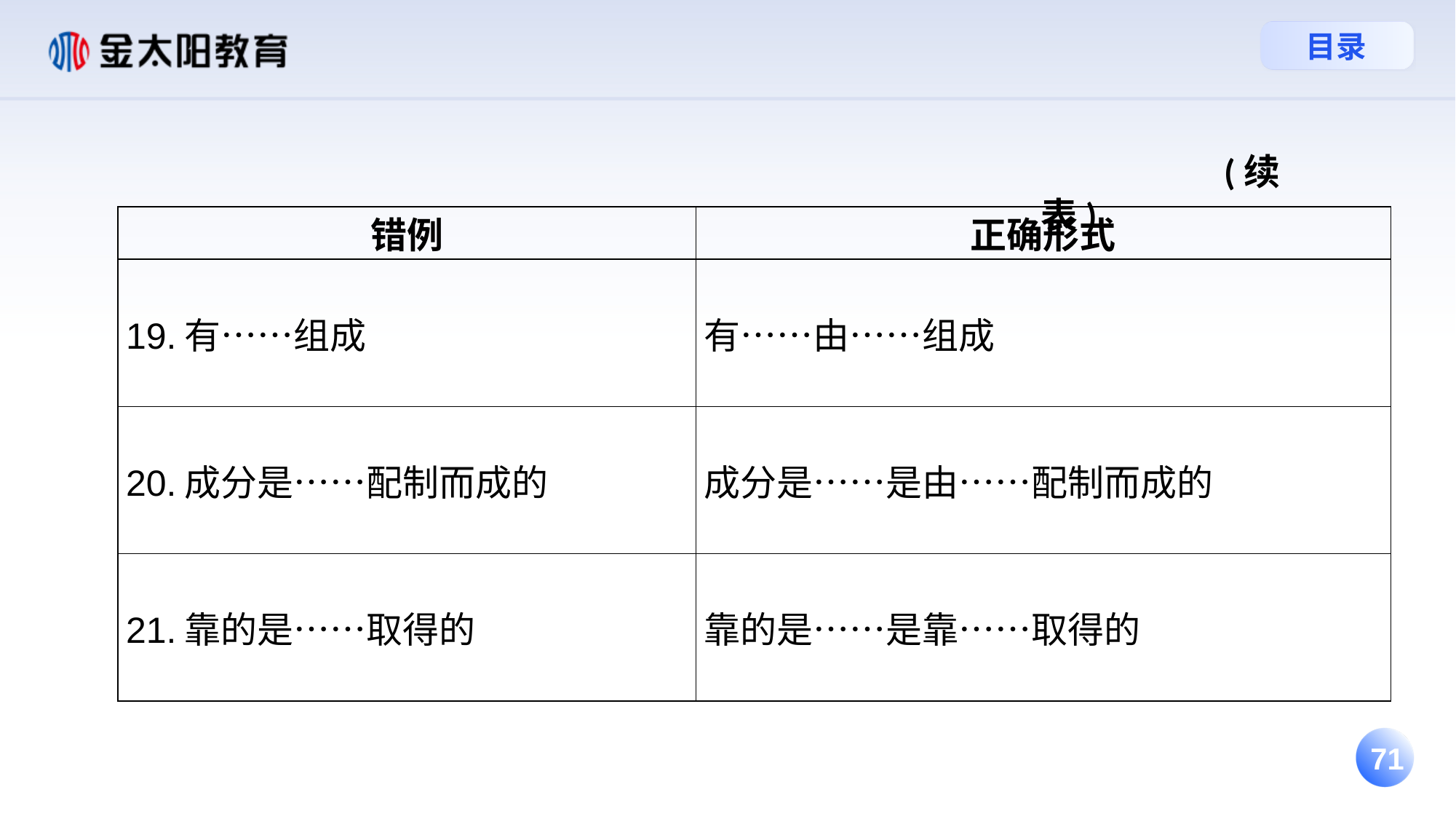

(续表)
| 错例 | 正确形式 |
| --- | --- |
| 19.有……组成 | 有……由……组成 |
| 20.成分是……配制而成的 | 成分是……是由……配制而成的 |
| 21.靠的是……取得的 | 靠的是……是靠……取得的 |